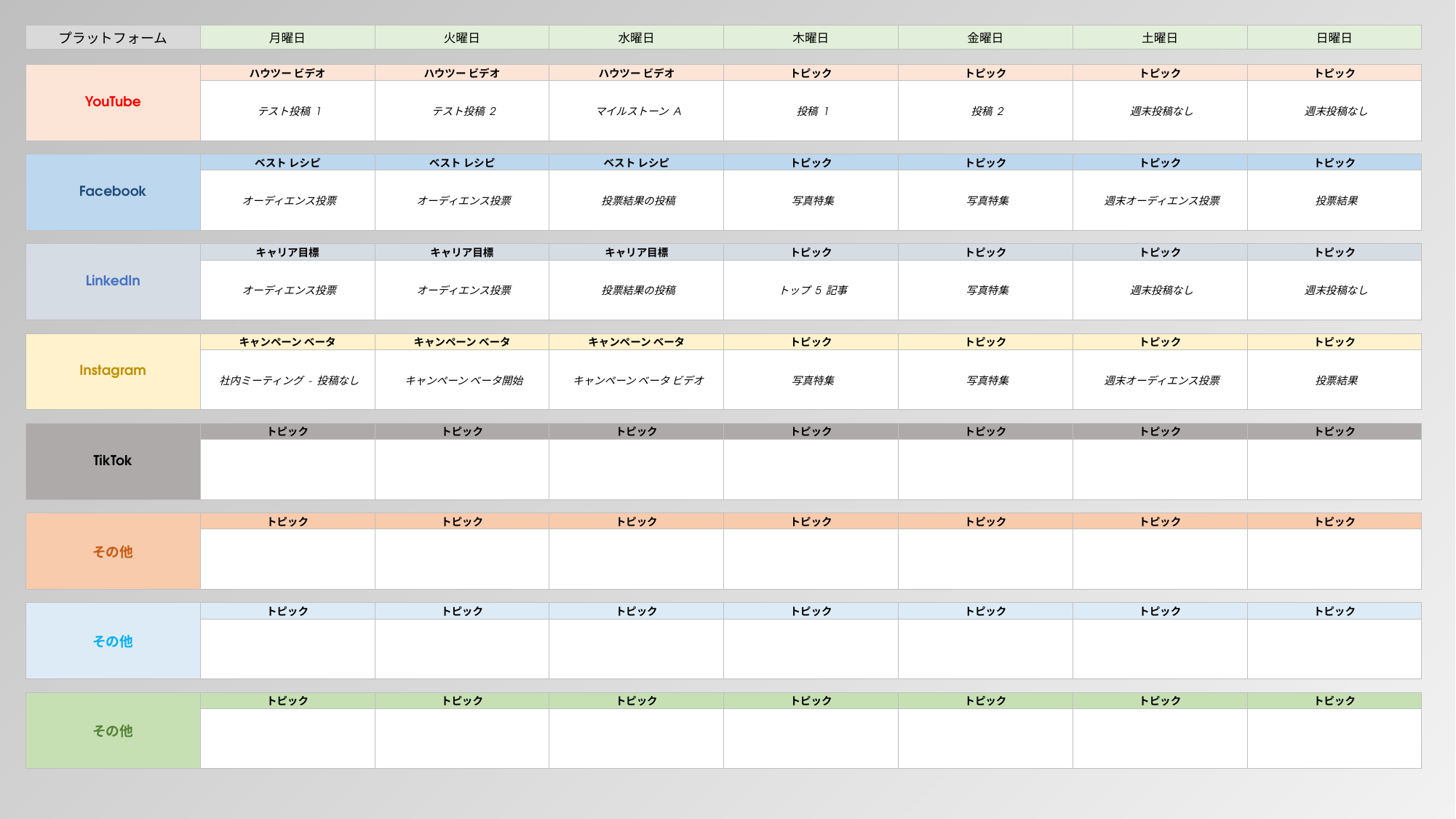

| プラットフォーム | 月曜日 | 火曜日 | 水曜日 | 木曜日 | 金曜日 | 土曜日 | 日曜日 |
| --- | --- | --- | --- | --- | --- | --- | --- |
|  |  |  |  |  |  |  |  |
| YouTube | ハウツー ビデオ | ハウツー ビデオ | ハウツー ビデオ | トピック | トピック | トピック | トピック |
|  | テスト投稿 1 | テスト投稿 2 | マイルストーン A | 投稿 1 | 投稿 2 | 週末投稿なし | 週末投稿なし |
|  |  |  |  |  |  |  |  |
| Facebook | ベスト レシピ | ベスト レシピ | ベスト レシピ | トピック | トピック | トピック | トピック |
|  | オーディエンス投票 | オーディエンス投票 | 投票結果の投稿 | 写真特集 | 写真特集 | 週末オーディエンス投票 | 投票結果 |
|  |  |  |  |  |  |  |  |
| LinkedIn | キャリア目標 | キャリア目標 | キャリア目標 | トピック | トピック | トピック | トピック |
|  | オーディエンス投票 | オーディエンス投票 | 投票結果の投稿 | トップ 5 記事 | 写真特集 | 週末投稿なし | 週末投稿なし |
|  |  |  |  |  |  |  |  |
| Instagram | キャンペーン ベータ | キャンペーン ベータ | キャンペーン ベータ | トピック | トピック | トピック | トピック |
|  | 社内ミーティング - 投稿なし | キャンペーン ベータ開始 | キャンペーン ベータ ビデオ | 写真特集 | 写真特集 | 週末オーディエンス投票 | 投票結果 |
|  |  |  |  |  |  |  |  |
| TikTok | トピック | トピック | トピック | トピック | トピック | トピック | トピック |
|  |  |  |  |  |  |  |  |
|  |  |  |  |  |  |  |  |
| その他 | トピック | トピック | トピック | トピック | トピック | トピック | トピック |
|  |  |  |  |  |  |  |  |
|  |  |  |  |  |  |  |  |
| その他 | トピック | トピック | トピック | トピック | トピック | トピック | トピック |
|  |  |  |  |  |  |  |  |
|  |  |  |  |  |  |  |  |
| その他 | トピック | トピック | トピック | トピック | トピック | トピック | トピック |
|  |  |  |  |  |  |  |  |